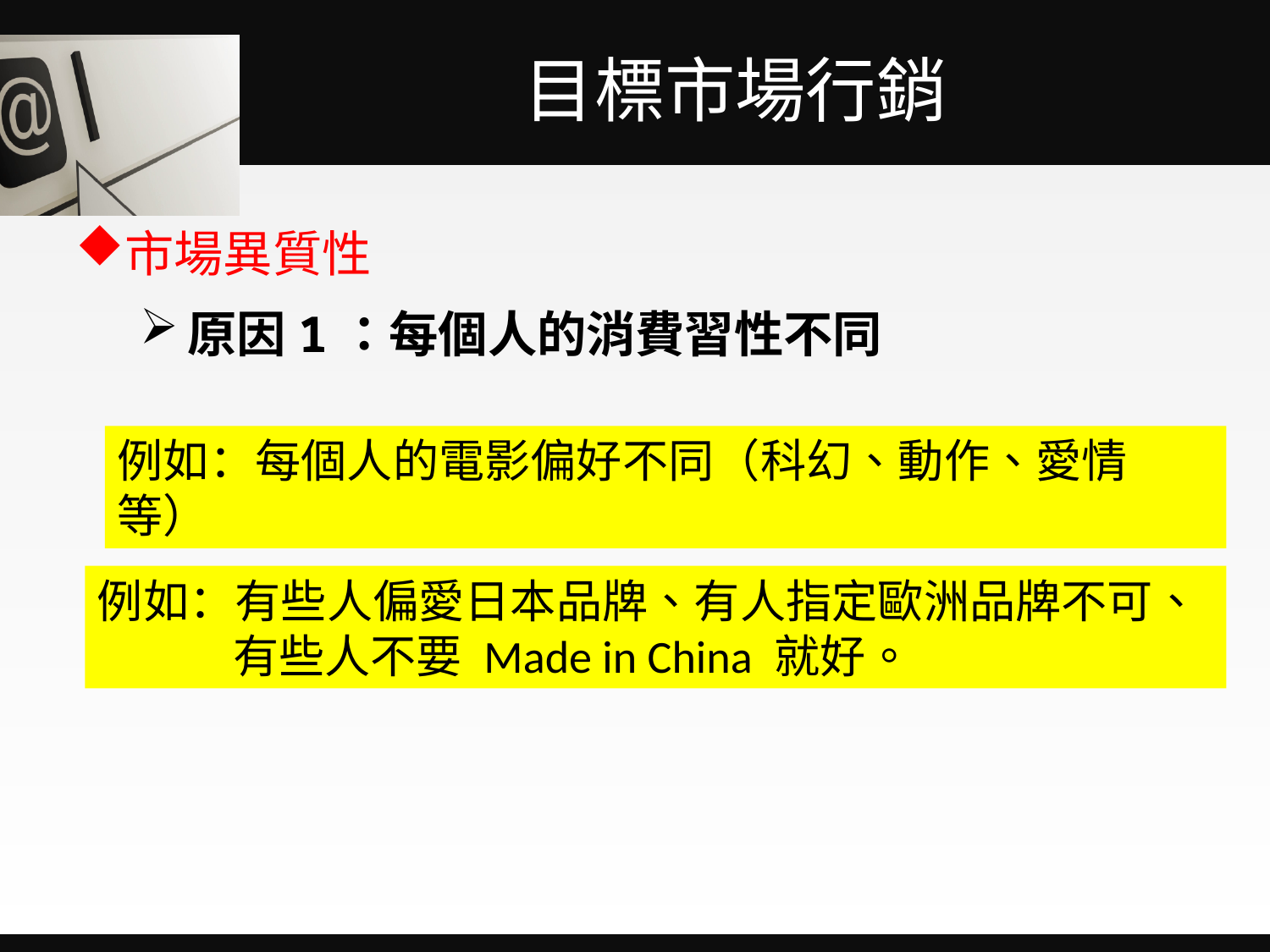

# 目標市場行銷
市場異質性
原因1：每個人的消費習性不同
例如：每個人的電影偏好不同（科幻、動作、愛情等）
例如：有些人偏愛日本品牌、有人指定歐洲品牌不可、
            有些人不要 Made in China 就好。